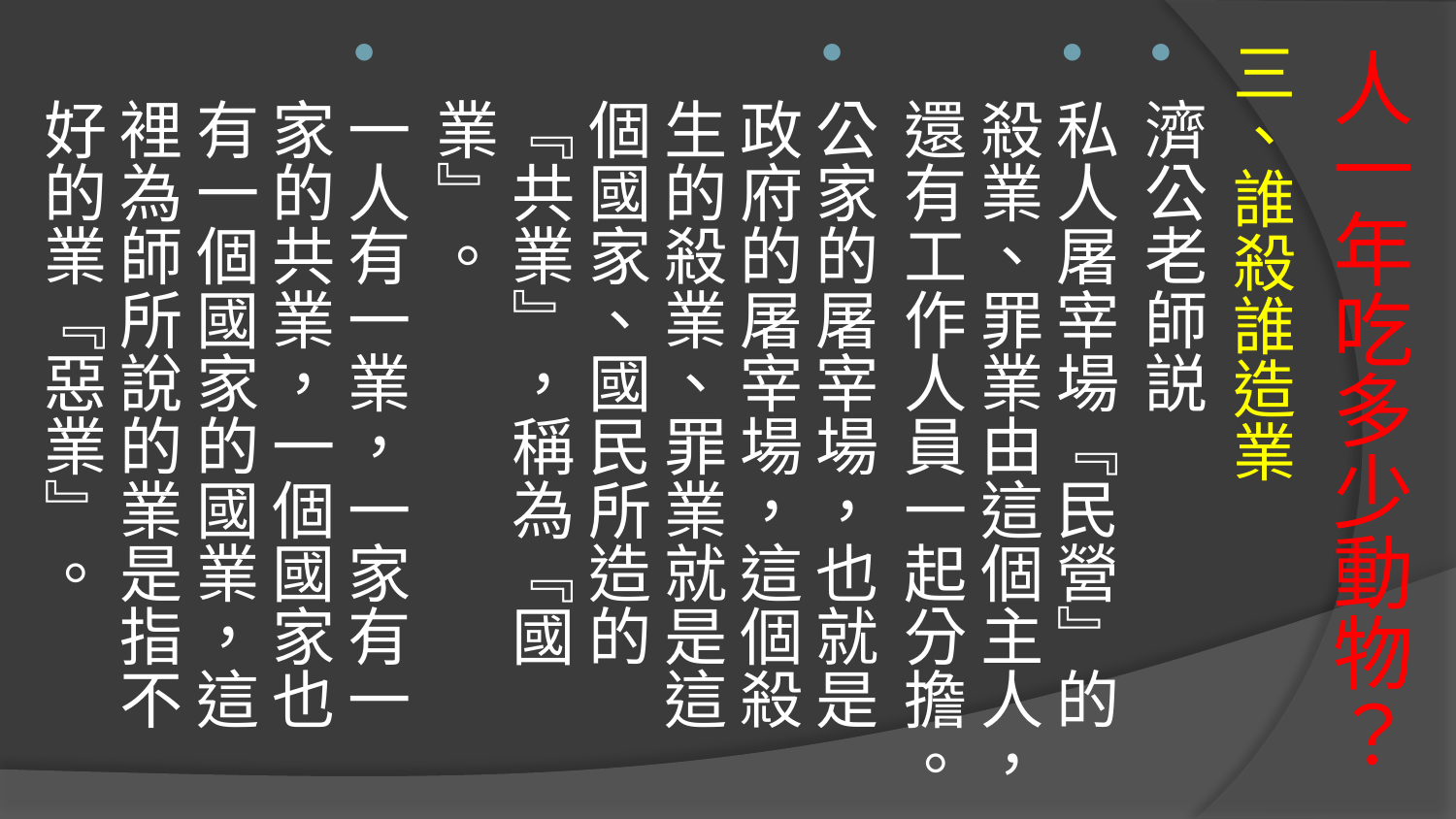

三、誰殺誰造業
濟公老師説
私人屠宰場『民營』的殺業、罪業由這個主人，還有工作人員一起分擔。
公家的屠宰場，也就是政府的屠宰場，這個殺生的殺業、罪業就是這個國家、國民所造的『共業』，稱為『國業』。
一人有一業，一家有一家的共業，一個國家也有一個國家的國業，這裡為師所說的業是指不好的業『惡業』。
# 人一年吃多少動物？